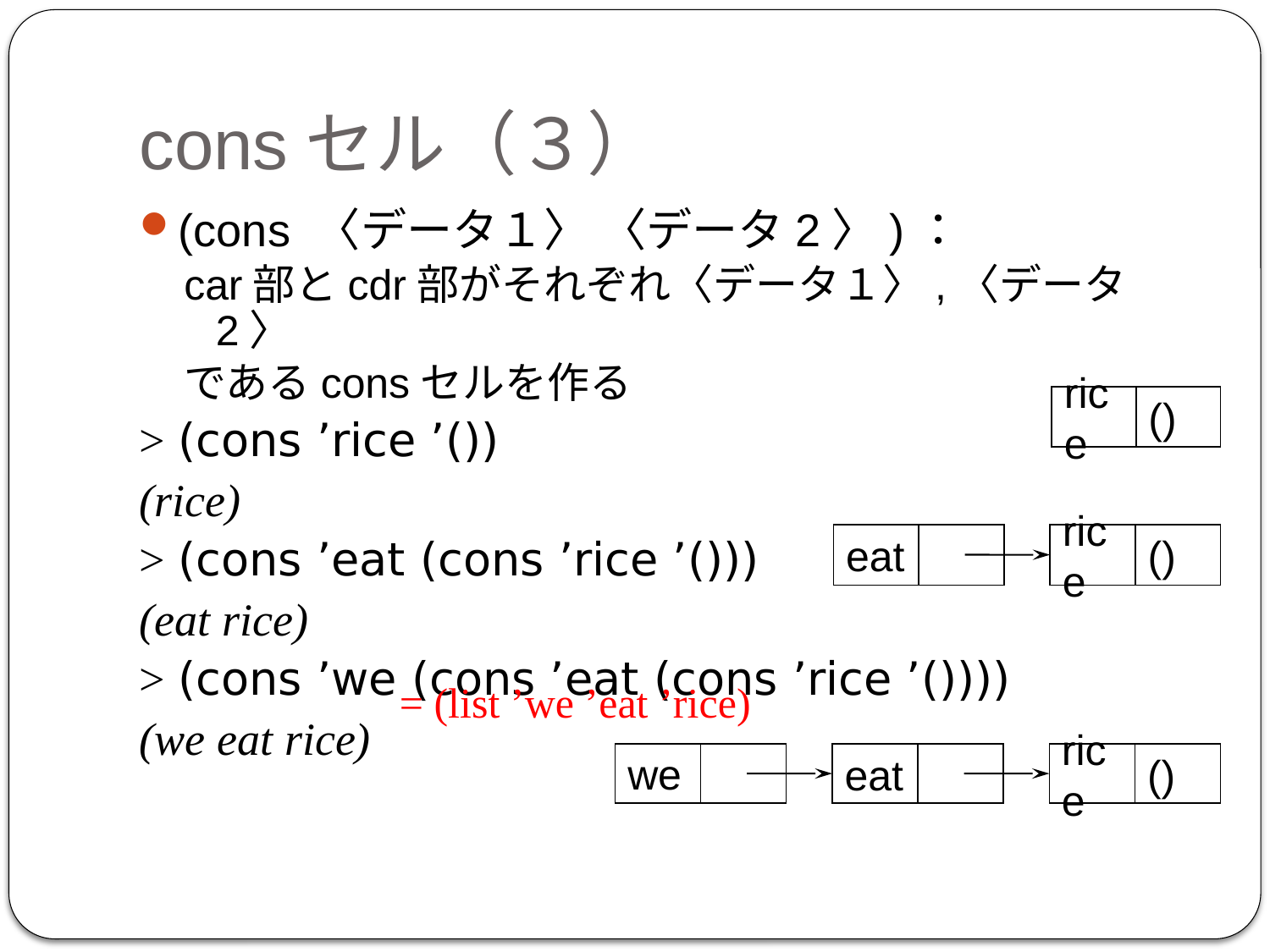

# consセル（３）
(cons 〈データ１〉 〈データ2〉)：
car部とcdr部がそれぞれ〈データ１〉,〈データ2〉
であるconsセルを作る
> (cons ’rice ’())
(rice)
> (cons ’eat (cons ’rice ’()))
(eat rice)
> (cons ’we (cons ’eat (cons ’rice ’())))
(we eat rice)
rice
()
eat

rice
()

= (list ’we ’eat ’rice)
we

eat

rice
()